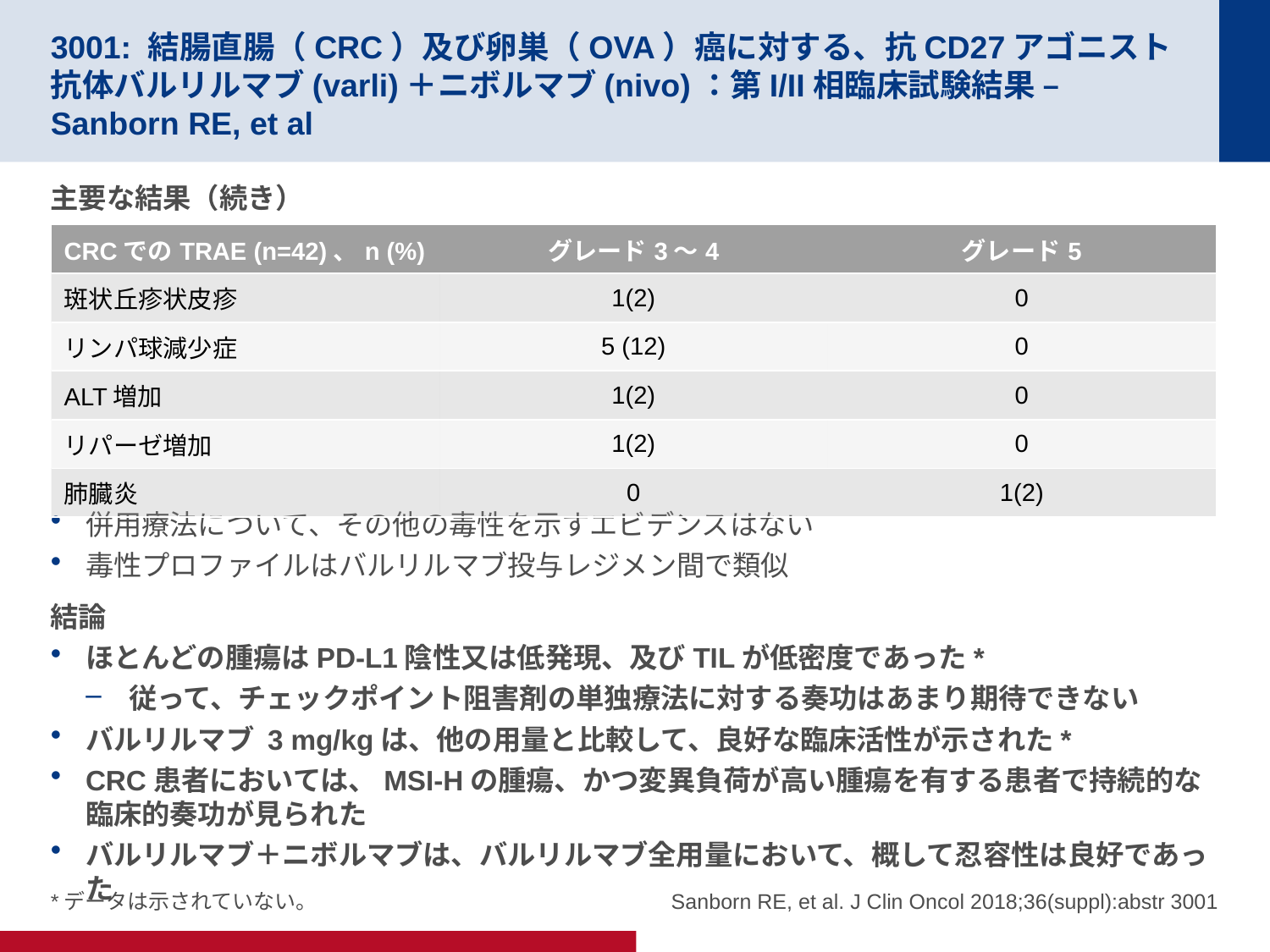

# 3001: 結腸直腸（CRC）及び卵巣（OVA）癌に対する、抗CD27アゴニスト抗体バルリルマブ(varli)＋ニボルマブ(nivo)：第I/II相臨床試験結果 – Sanborn RE, et al
主要な結果（続き）

併用療法について、その他の毒性を示すエビデンスはない
毒性プロファイルはバルリルマブ投与レジメン間で類似
結論
ほとんどの腫瘍はPD-L1陰性又は低発現、及びTILが低密度であった*
従って、チェックポイント阻害剤の単独療法に対する奏功はあまり期待できない
バルリルマブ 3 mg/kgは、他の用量と比較して、良好な臨床活性が示された*
CRC患者においては、MSI-Hの腫瘍、かつ変異負荷が高い腫瘍を有する患者で持続的な臨床的奏功が見られた
バルリルマブ＋ニボルマブは、バルリルマブ全用量において、概して忍容性は良好であった

| CRCでのTRAE (n=42)、n (%) | グレード3～4 | グレード5 |
| --- | --- | --- |
| 斑状丘疹状皮疹 | 1(2) | 0 |
| リンパ球減少症 | 5 (12) | 0 |
| ALT増加 | 1(2) | 0 |
| リパーゼ増加 | 1(2) | 0 |
| 肺臓炎 | 0 | 1(2) |
*データは示されていない。
Sanborn RE, et al. J Clin Oncol 2018;36(suppl):abstr 3001